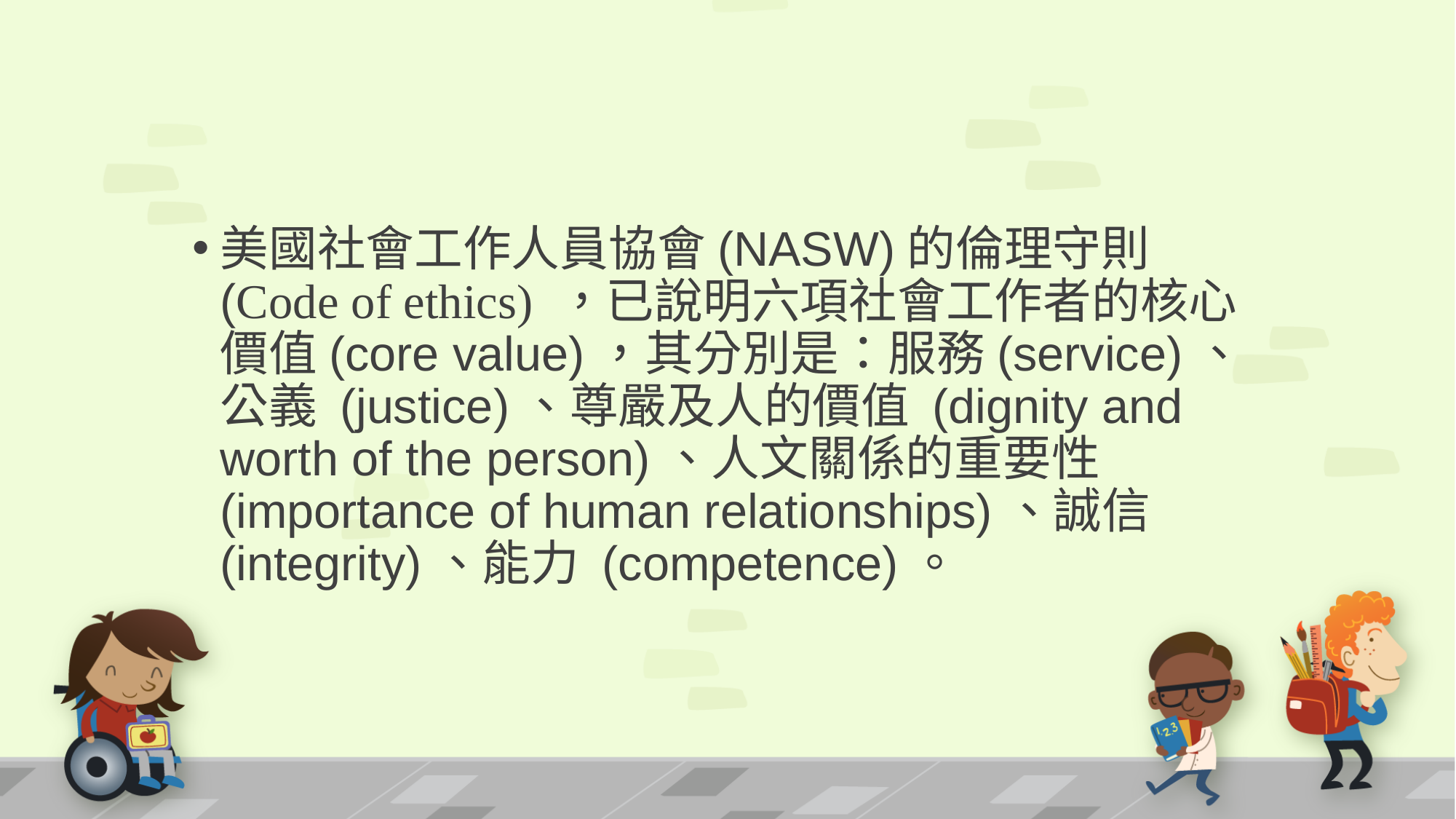

#
美國社會工作人員協會(NASW)的倫理守則(Code of ethics) ，已說明六項社會工作者的核心價值(core value)，其分別是：服務(service)、公義 (justice)、尊嚴及人的價值 (dignity and worth of the person)、人文關係的重要性 (importance of human relationships)、誠信 (integrity)、能力 (competence)。